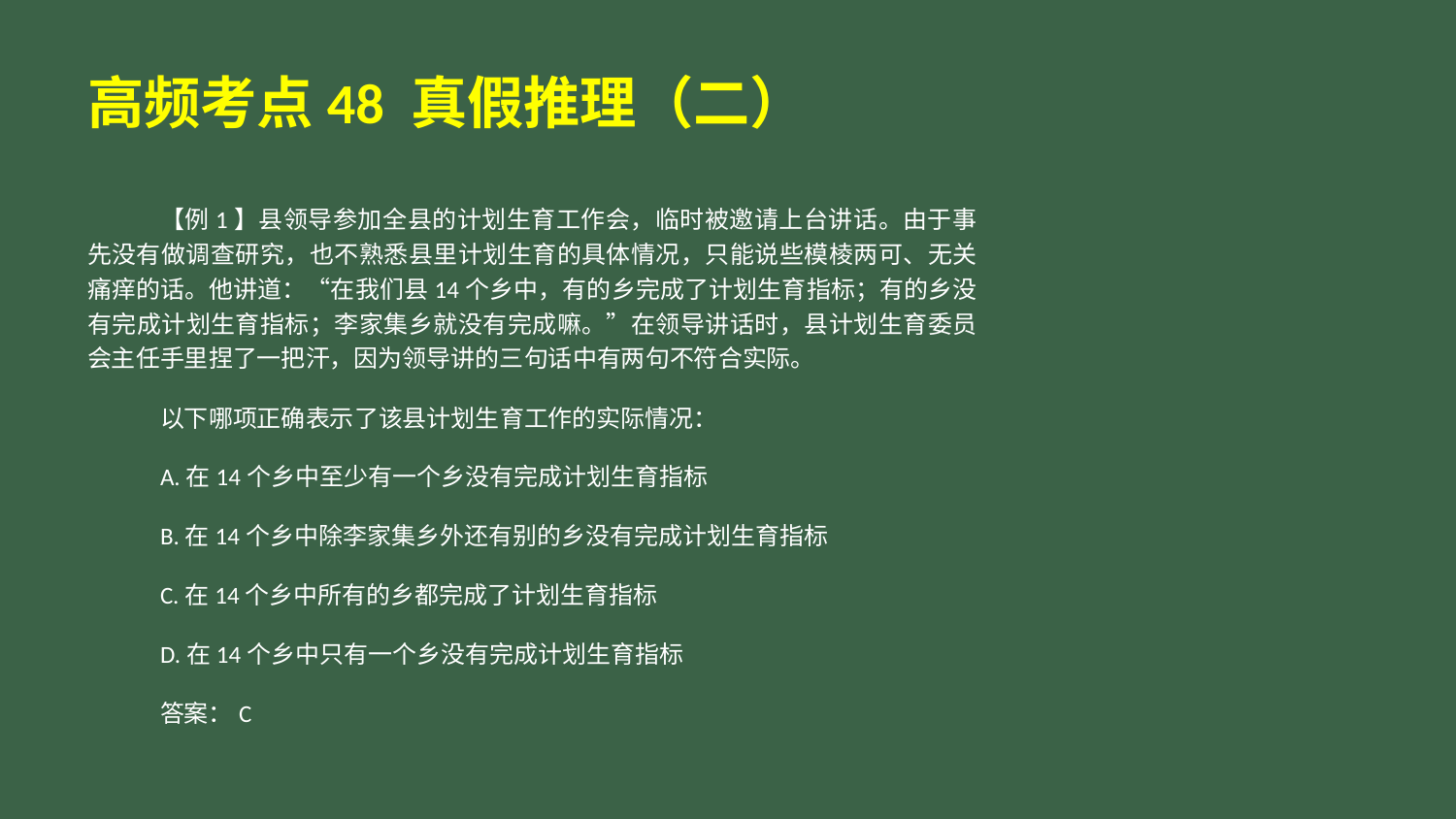

# 高频考点48 真假推理（二）
【例1】县领导参加全县的计划生育工作会，临时被邀请上台讲话。由于事先没有做调查研究，也不熟悉县里计划生育的具体情况，只能说些模棱两可、无关痛痒的话。他讲道：“在我们县14个乡中，有的乡完成了计划生育指标；有的乡没有完成计划生育指标；李家集乡就没有完成嘛。”在领导讲话时，县计划生育委员会主任手里捏了一把汗，因为领导讲的三句话中有两句不符合实际。
以下哪项正确表示了该县计划生育工作的实际情况：
A.在14个乡中至少有一个乡没有完成计划生育指标
B.在14个乡中除李家集乡外还有别的乡没有完成计划生育指标
C.在14个乡中所有的乡都完成了计划生育指标
D.在14个乡中只有一个乡没有完成计划生育指标
答案：C